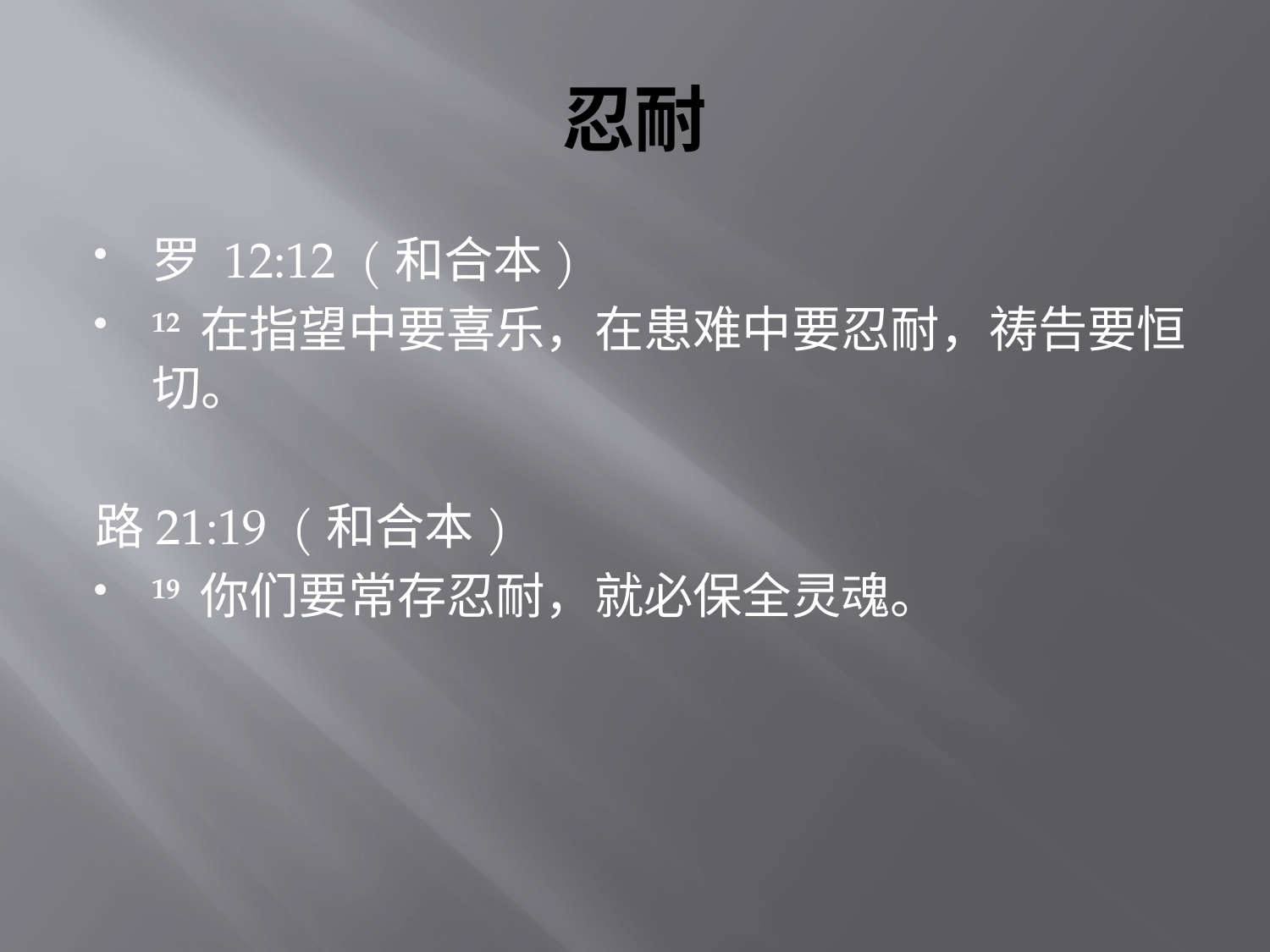

# 忍耐
罗 12:12  (和合本)
12 在指望中要喜乐，在患难中要忍耐，祷告要恒切。

路21:19  (和合本)
19 你们要常存忍耐，就必保全灵魂。